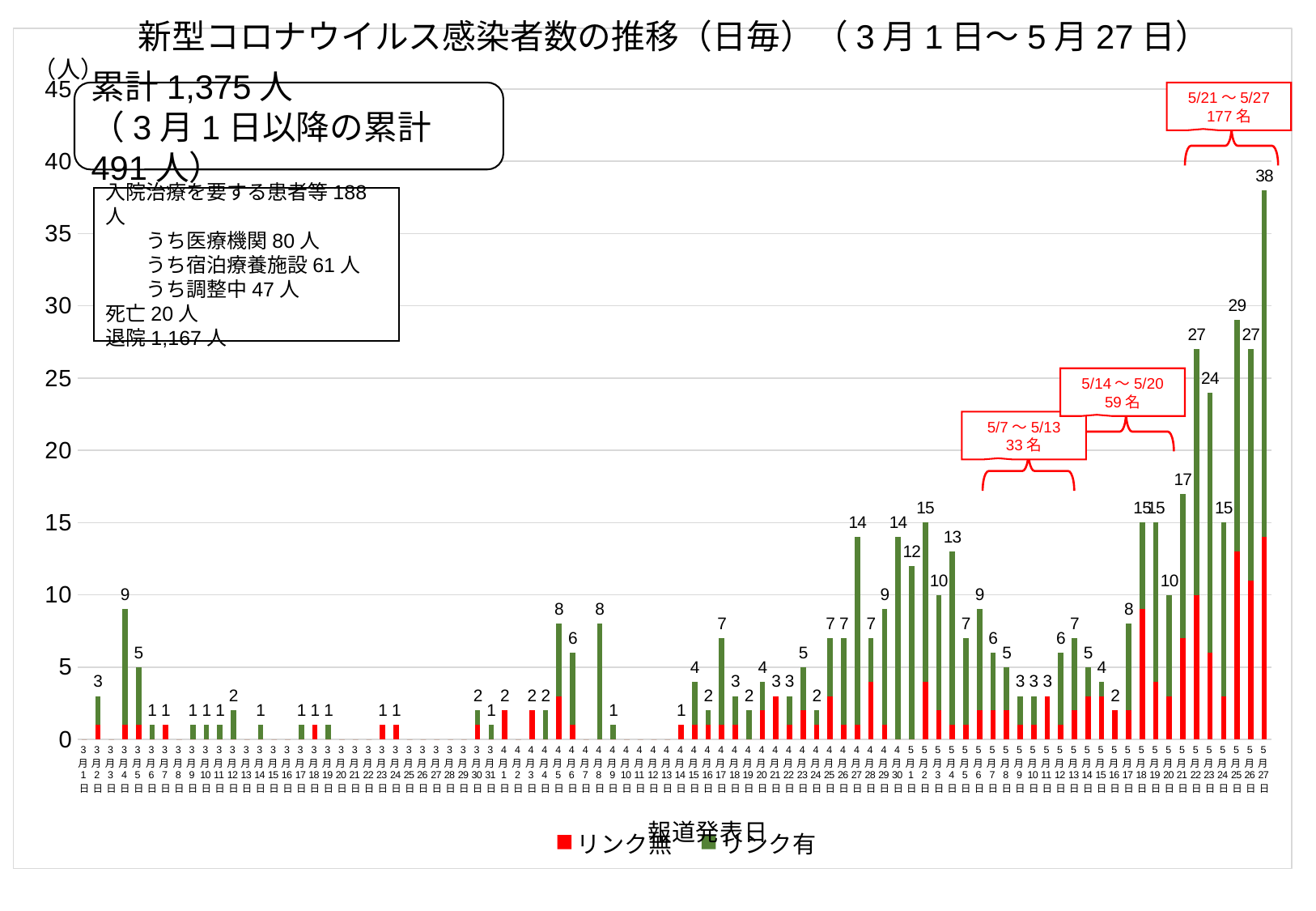

新型コロナウイルス感染者数の推移（日毎）（3月1日～5月27日）

### Chart

| Category |  |  |  |
|---|---|---|---|
| 44256 | 0.0 | 0.0 | None |
| 44257 | 1.0 | 2.0 | 3.0 |
| 44258 | 0.0 | 0.0 | None |
| 44259 | 1.0 | 8.0 | 9.0 |
| 44260 | 1.0 | 4.0 | 5.0 |
| 44261 | 0.0 | 1.0 | 1.0 |
| 44262 | 1.0 | 0.0 | 1.0 |
| 44263 | 0.0 | 0.0 | None |
| 44264 | 0.0 | 1.0 | 1.0 |
| 44265 | 0.0 | 1.0 | 1.0 |
| 44266 | 0.0 | 1.0 | 1.0 |
| 44267 | 0.0 | 2.0 | 2.0 |
| 44268 | 0.0 | 0.0 | None |
| 44269 | 0.0 | 1.0 | 1.0 |
| 44270 | 0.0 | 0.0 | None |
| 44271 | 0.0 | 0.0 | None |
| 44272 | 0.0 | 1.0 | 1.0 |
| 44273 | 1.0 | 0.0 | 1.0 |
| 44274 | 0.0 | 1.0 | 1.0 |
| 44275 | 0.0 | 0.0 | None |
| 44276 | 0.0 | 0.0 | None |
| 44277 | 0.0 | 0.0 | None |
| 44278 | 1.0 | 0.0 | 1.0 |
| 44279 | 1.0 | 0.0 | 1.0 |
| 44280 | 0.0 | 0.0 | None |
| 44281 | 0.0 | 0.0 | None |
| 44282 | 0.0 | 0.0 | None |
| 44283 | 0.0 | 0.0 | None |
| 44284 | 0.0 | 0.0 | None |
| 44285 | 1.0 | 1.0 | 2.0 |
| 44286 | 0.0 | 1.0 | 1.0 |
| 44287 | 2.0 | 0.0 | 2.0 |
| 44288 | 0.0 | 0.0 | None |
| 44289 | 2.0 | 0.0 | 2.0 |
| 44290 | 0.0 | 2.0 | 2.0 |
| 44291 | 3.0 | 5.0 | 8.0 |
| 44292 | 1.0 | 5.0 | 6.0 |
| 44293 | 0.0 | 0.0 | None |
| 44294 | 0.0 | 8.0 | 8.0 |
| 44295 | 0.0 | 1.0 | 1.0 |
| 44296 | 0.0 | 0.0 | None |
| 44297 | 0.0 | 0.0 | None |
| 44298 | 0.0 | 0.0 | None |
| 44299 | 0.0 | 0.0 | None |
| 44300 | 1.0 | 0.0 | 1.0 |
| 44301 | 1.0 | 3.0 | 4.0 |
| 44302 | 1.0 | 1.0 | 2.0 |
| 44303 | 1.0 | 6.0 | 7.0 |
| 44304 | 1.0 | 2.0 | 3.0 |
| 44305 | 0.0 | 2.0 | 2.0 |
| 44306 | 2.0 | 2.0 | 4.0 |
| 44307 | 3.0 | 0.0 | 3.0 |
| 44308 | 1.0 | 2.0 | 3.0 |
| 44309 | 2.0 | 3.0 | 5.0 |
| 44310 | 1.0 | 1.0 | 2.0 |
| 44311 | 3.0 | 4.0 | 7.0 |
| 44312 | 1.0 | 6.0 | 7.0 |
| 44313 | 1.0 | 13.0 | 14.0 |
| 44314 | 4.0 | 3.0 | 7.0 |
| 44315 | 1.0 | 8.0 | 9.0 |
| 44316 | 0.0 | 14.0 | 14.0 |
| 44317 | 0.0 | 12.0 | 12.0 |
| 44318 | 4.0 | 11.0 | 15.0 |
| 44319 | 2.0 | 8.0 | 10.0 |
| 44320 | 1.0 | 12.0 | 13.0 |
| 44321 | 1.0 | 6.0 | 7.0 |
| 44322 | 2.0 | 7.0 | 9.0 |
| 44323 | 2.0 | 4.0 | 6.0 |
| 44324 | 2.0 | 3.0 | 5.0 |
| 44325 | 1.0 | 2.0 | 3.0 |
| 44326 | 1.0 | 2.0 | 3.0 |
| 44327 | 3.0 | 0.0 | 3.0 |
| 44328 | 1.0 | 5.0 | 6.0 |
| 44329 | 2.0 | 5.0 | 7.0 |
| 44330 | 3.0 | 2.0 | 5.0 |
| 44331 | 3.0 | 1.0 | 4.0 |
| 44332 | 2.0 | 0.0 | 2.0 |
| 44333 | 2.0 | 6.0 | 8.0 |
| 44334 | 9.0 | 6.0 | 15.0 |
| 44335 | 4.0 | 11.0 | 15.0 |
| 44336 | 3.0 | 7.0 | 10.0 |
| 44337 | 7.0 | 10.0 | 17.0 |
| 44338 | 10.0 | 17.0 | 27.0 |
| 44339 | 6.0 | 18.0 | 24.0 |
| 44340 | 3.0 | 12.0 | 15.0 |
| 44341 | 13.0 | 16.0 | 29.0 |
| 44342 | 11.0 | 16.0 | 27.0 |
| 44343 | 14.0 | 24.0 | 38.0 |
累計1,375人
（3月1日以降の累計491人）
5/21～5/27
177名

入院治療を要する患者等188人
　　うち医療機関80人
　　うち宿泊療養施設61人
　　うち調整中47人
死亡20人
退院1,167人
5/14～5/20
59名

5/7～5/13
33名